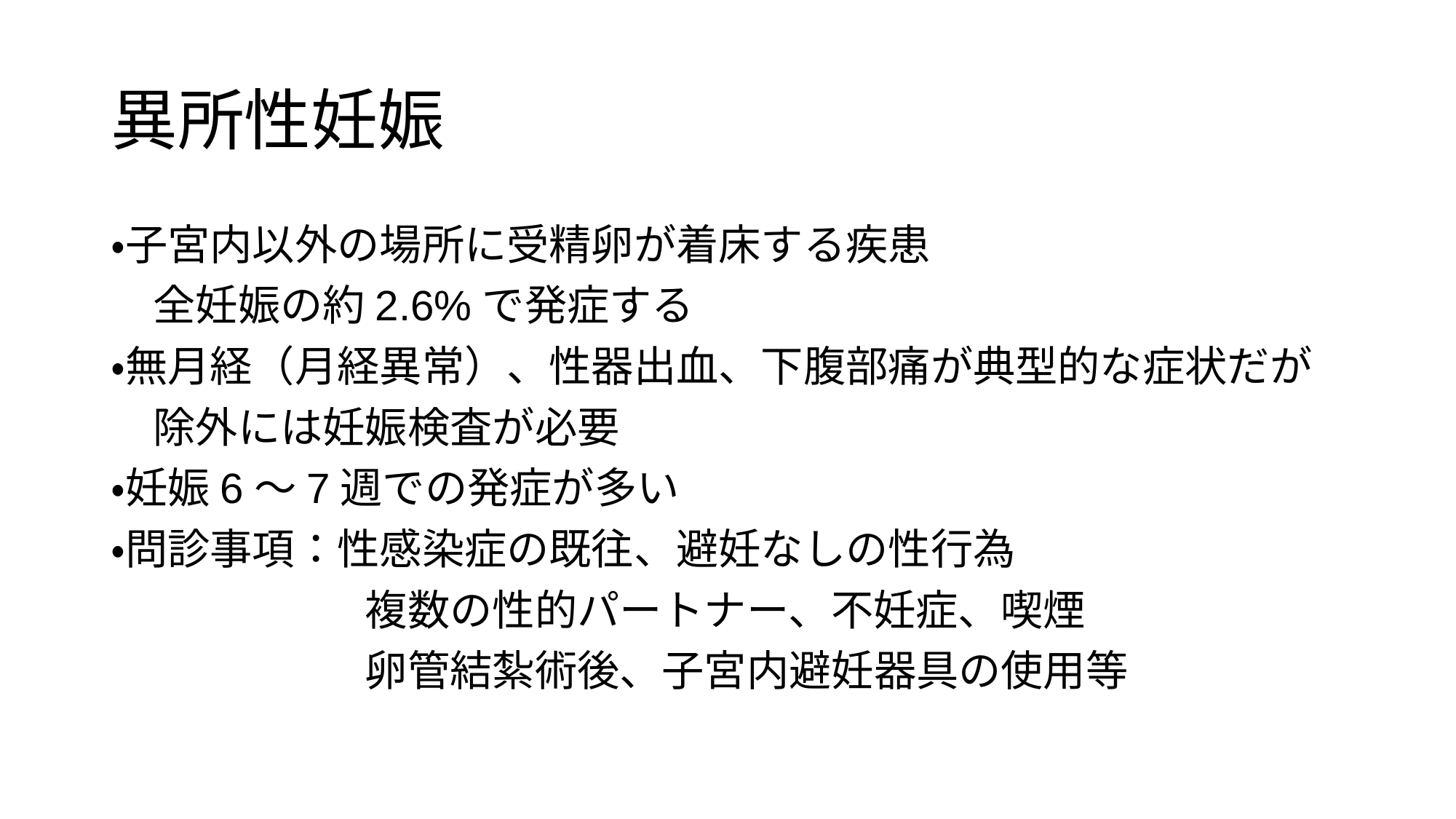

# 異所性妊娠
・子宮内以外の場所に受精卵が着床する疾患
　全妊娠の約2.6%で発症する
・無月経（月経異常）、性器出血、下腹部痛が典型的な症状だが
　除外には妊娠検査が必要
・妊娠6〜7週での発症が多い
・問診事項：性感染症の既往、避妊なしの性行為
　　　　　　複数の性的パートナー、不妊症、喫煙
　　　　　　卵管結紮術後、子宮内避妊器具の使用等